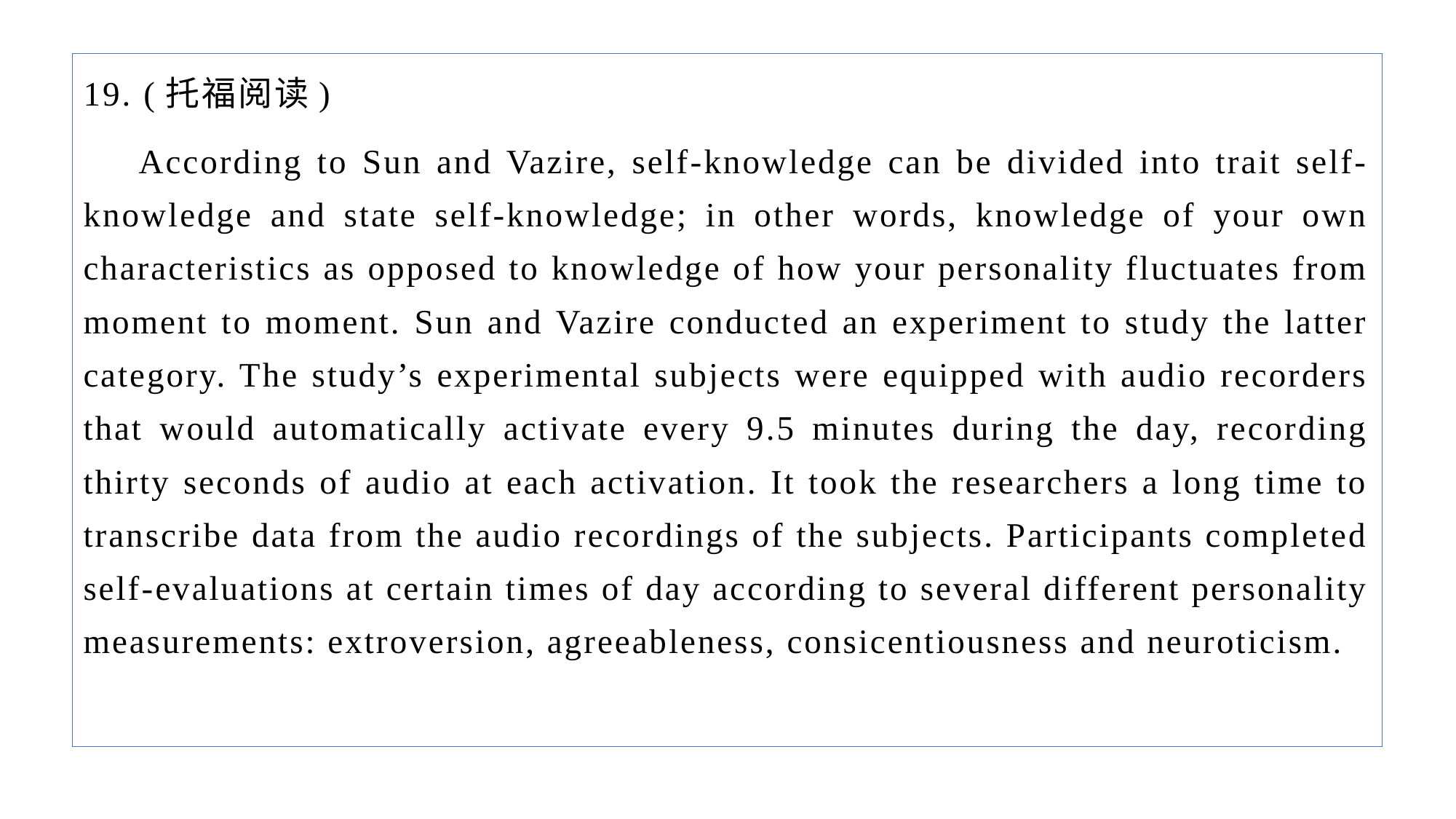

19. (托福阅读)
According to Sun and Vazire, self-knowledge can be divided into trait self-knowledge and state self-knowledge; in other words, knowledge of your own characteristics as opposed to knowledge of how your personality fluctuates from moment to moment. Sun and Vazire conducted an experiment to study the latter category. The study’s experimental subjects were equipped with audio recorders that would automatically activate every 9.5 minutes during the day, recording thirty seconds of audio at each activation. It took the researchers a long time to transcribe data from the audio recordings of the subjects. Participants completed self-evaluations at certain times of day according to several different personality measurements: extroversion, agreeableness, consicentiousness and neuroticism.